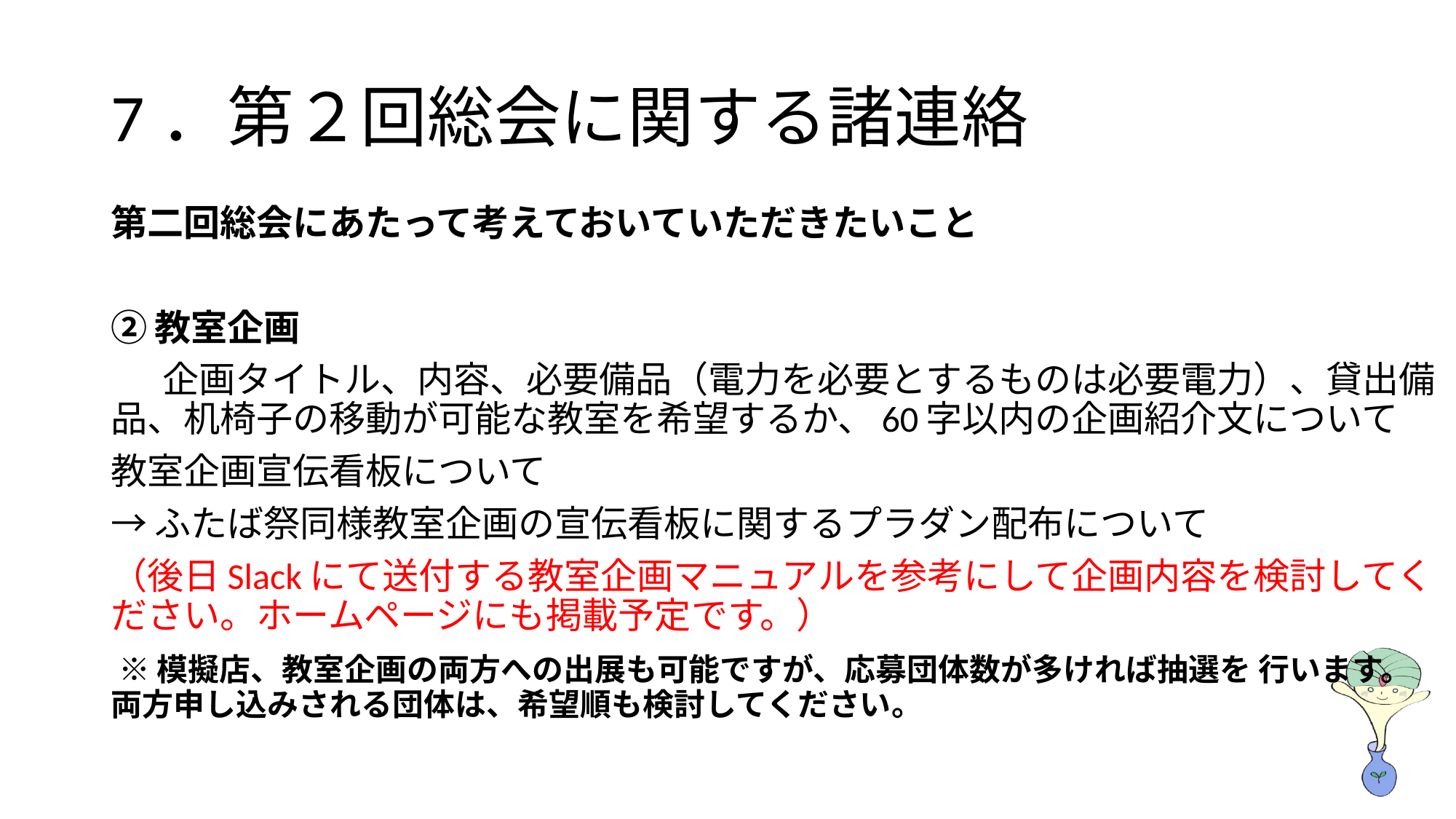

# 7．第２回総会に関する諸連絡
第二回総会にあたって考えておいていただきたいこと

②教室企画
 　企画タイトル、内容、必要備品（電力を必要とするものは必要電力）、貸出備品、机椅子の移動が可能な教室を希望するか、60字以内の企画紹介文について
教室企画宣伝看板について
→ふたば祭同様教室企画の宣伝看板に関するプラダン配布について
（後日Slackにて送付する教室企画マニュアルを参考にして企画内容を検討してください。ホームページにも掲載予定です。）
 ※模擬店、教室企画の両方への出展も可能ですが、応募団体数が多ければ抽選を 行います。両方申し込みされる団体は、希望順も検討してください。